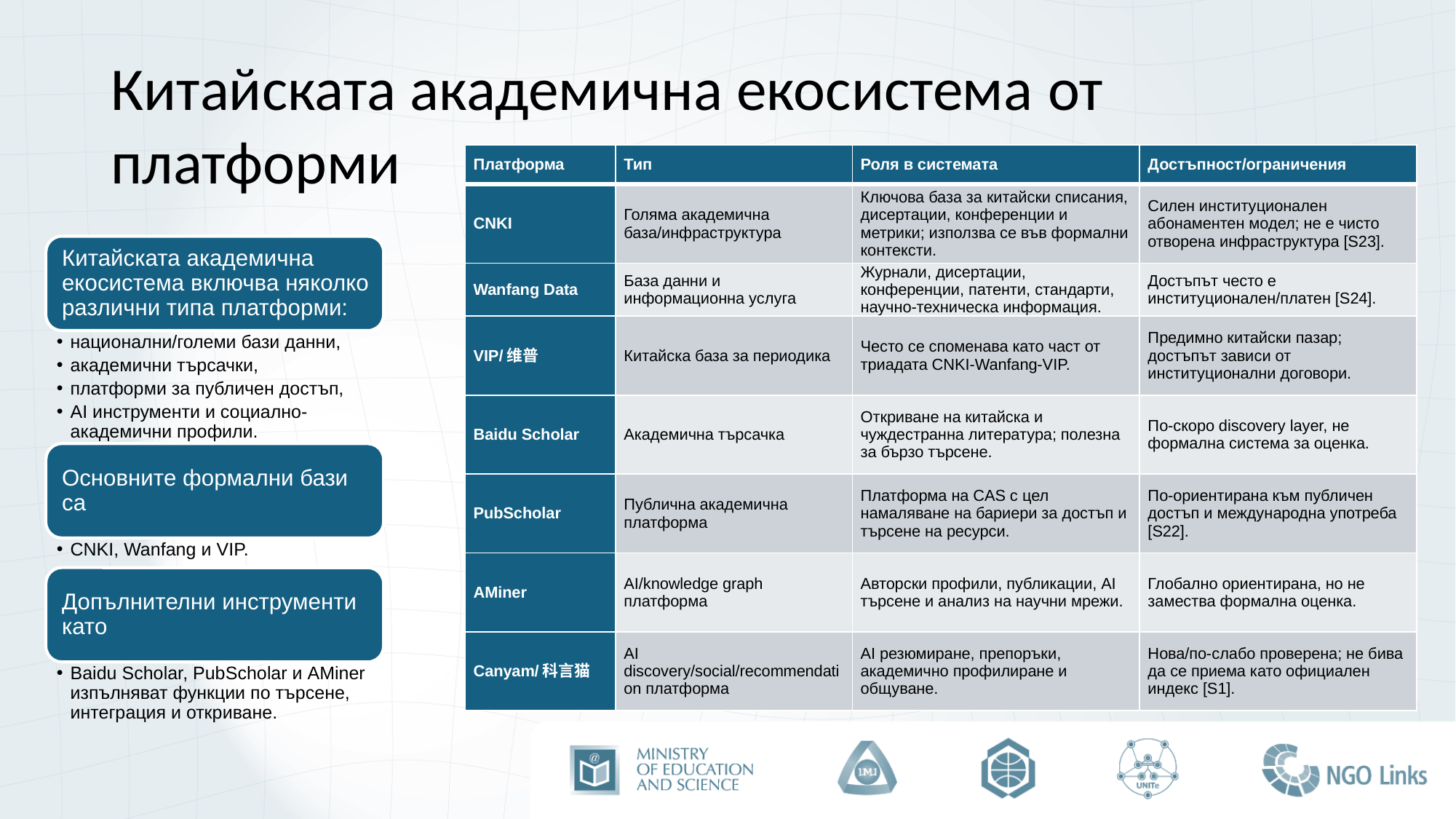

# Китайската академична екосистема от платформи
| Платформа | Тип | Роля в системата | Достъпност/ограничения |
| --- | --- | --- | --- |
| CNKI | Голяма академична база/инфраструктура | Ключова база за китайски списания, дисертации, конференции и метрики; използва се във формални контексти. | Силен институционален абонаментен модел; не е чисто отворена инфраструктура [S23]. |
| Wanfang Data | База данни и информационна услуга | Журнали, дисертации, конференции, патенти, стандарти, научно-техническа информация. | Достъпът често е институционален/платен [S24]. |
| VIP/维普 | Китайска база за периодика | Често се споменава като част от триадата CNKI-Wanfang-VIP. | Предимно китайски пазар; достъпът зависи от институционални договори. |
| Baidu Scholar | Академична търсачка | Откриване на китайска и чуждестранна литература; полезна за бързо търсене. | По-скоро discovery layer, не формална система за оценка. |
| PubScholar | Публична академична платформа | Платформа на CAS с цел намаляване на бариери за достъп и търсене на ресурси. | По-ориентирана към публичен достъп и международна употреба [S22]. |
| AMiner | AI/knowledge graph платформа | Авторски профили, публикации, AI търсене и анализ на научни мрежи. | Глобално ориентирана, но не замества формална оценка. |
| Canyam/科言猫 | AI discovery/social/recommendation платформа | AI резюмиране, препоръки, академично профилиране и общуване. | Нова/по-слабо проверена; не бива да се приема като официален индекс [S1]. |
Китайската академична екосистема включва няколко различни типа платформи:
национални/големи бази данни,
академични търсачки,
платформи за публичен достъп,
AI инструменти и социално-академични профили.
Основните формални бази са
CNKI, Wanfang и VIP.
Допълнителни инструменти като
Baidu Scholar, PubScholar и AMiner изпълняват функции по търсене, интеграция и откриване.